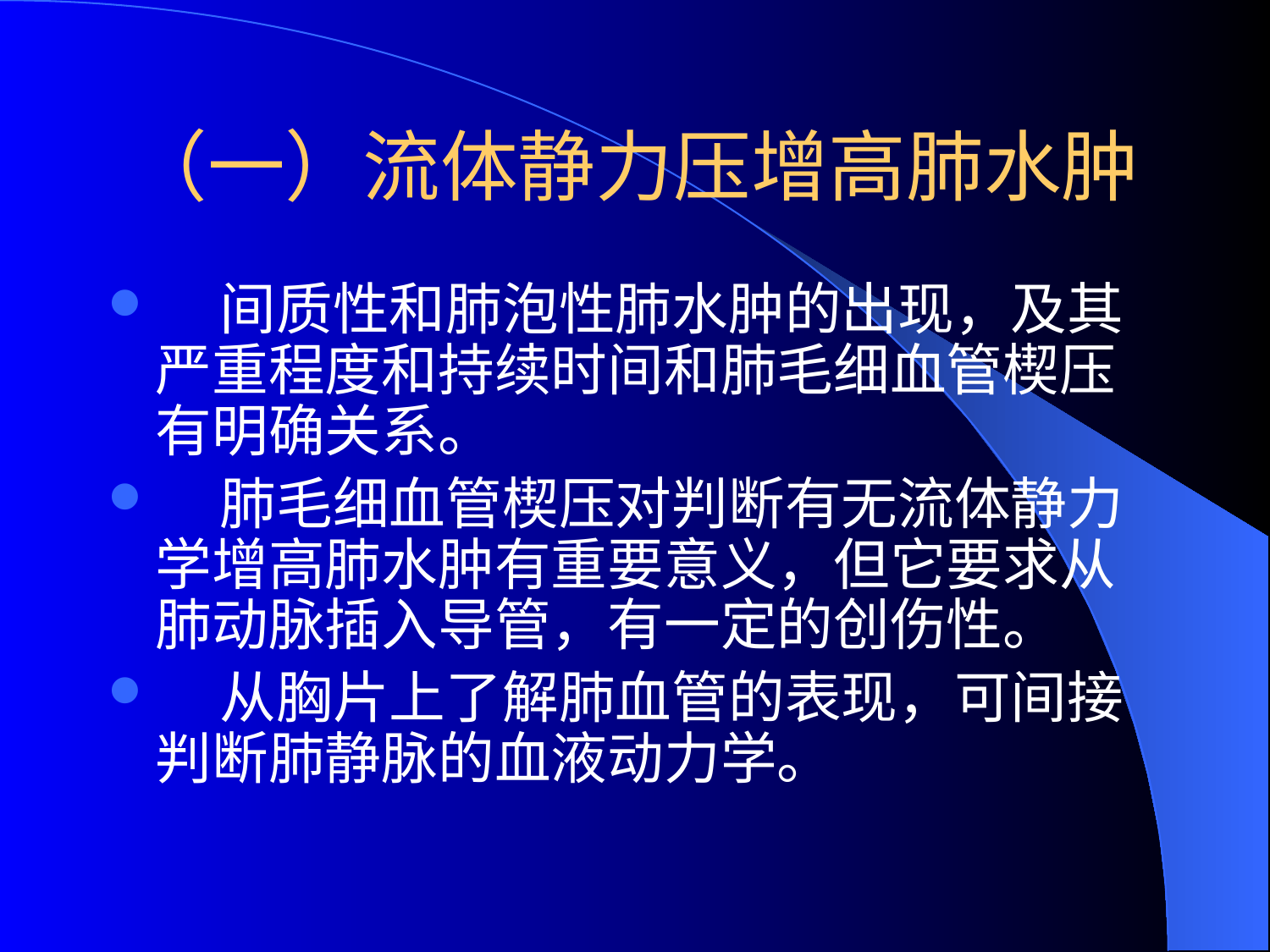

# （一）流体静力压增高肺水肿
    间质性和肺泡性肺水肿的出现，及其严重程度和持续时间和肺毛细血管楔压有明确关系。
    肺毛细血管楔压对判断有无流体静力学增高肺水肿有重要意义，但它要求从肺动脉插入导管，有一定的创伤性。
    从胸片上了解肺血管的表现，可间接判断肺静脉的血液动力学。